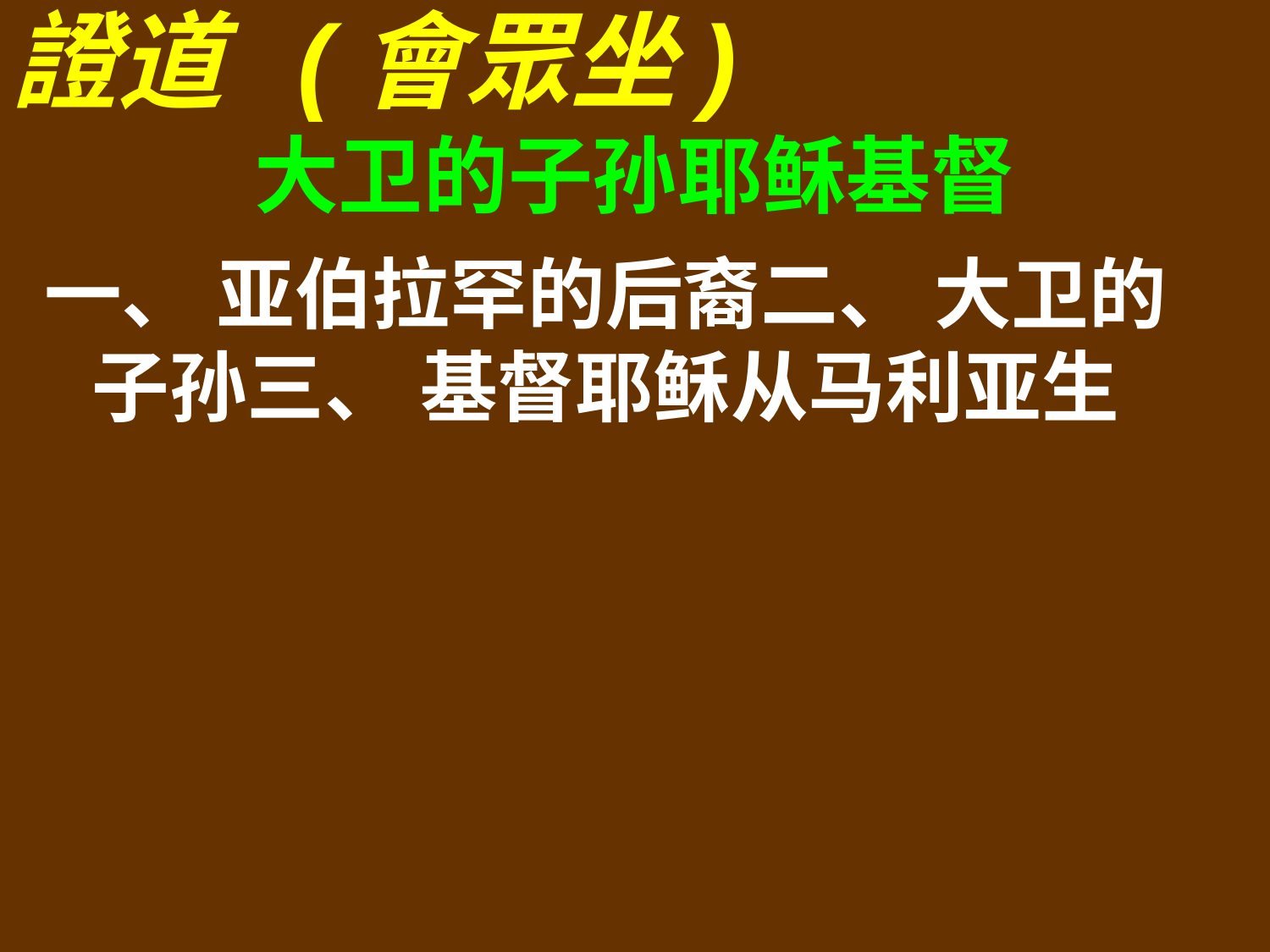

證道  (會眾坐)
大卫的子孙耶稣基督
一、 亚伯拉罕的后裔二、 大卫的子孙三、 基督耶稣从马利亚生